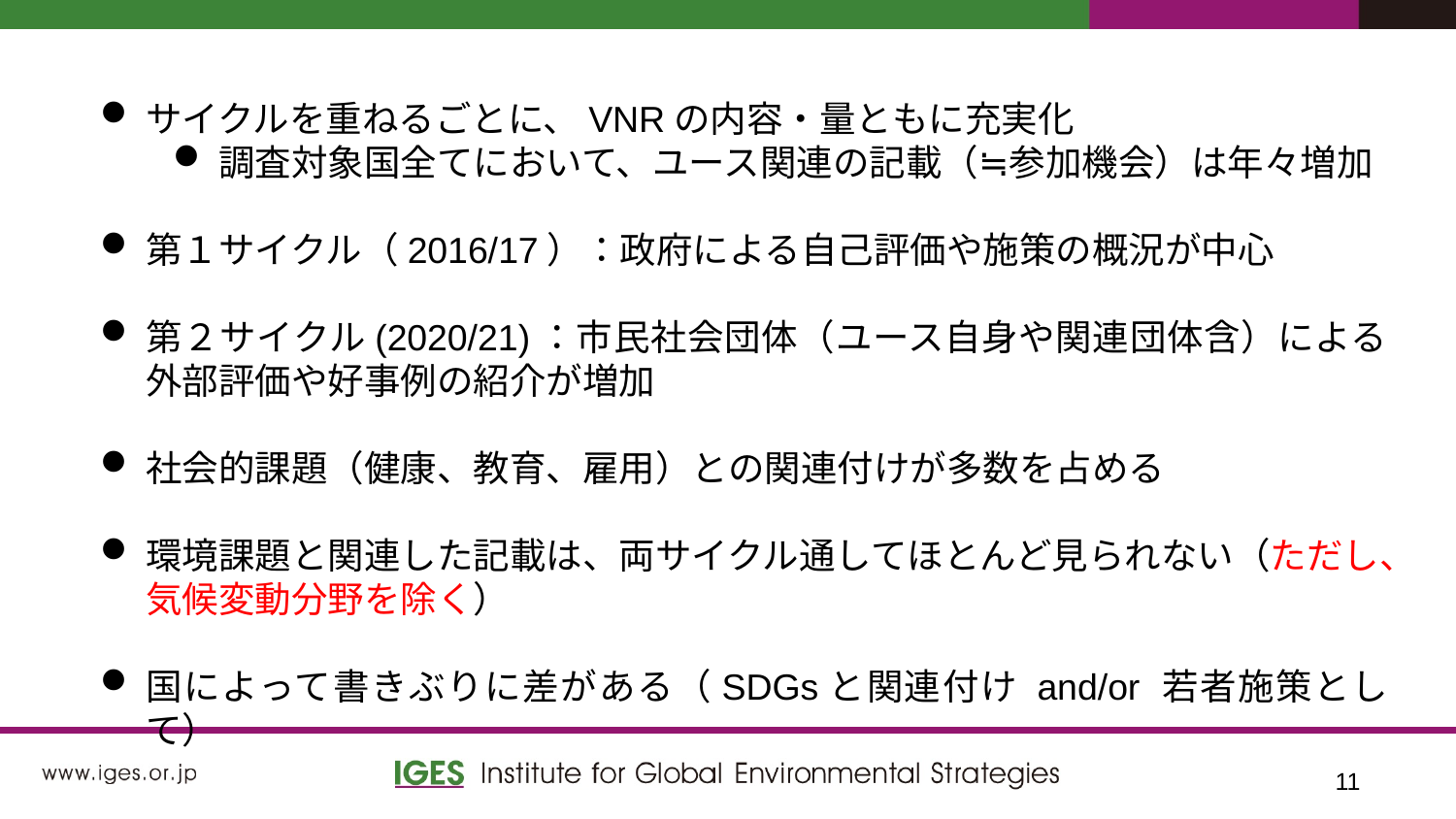

サイクルを重ねるごとに、VNRの内容・量ともに充実化
調査対象国全てにおいて、ユース関連の記載（≒参加機会）は年々増加

第１サイクル（2016/17）：政府による自己評価や施策の概況が中心

第２サイクル(2020/21)：市民社会団体（ユース自身や関連団体含）による外部評価や好事例の紹介が増加

社会的課題（健康、教育、雇用）との関連付けが多数を占める

環境課題と関連した記載は、両サイクル通してほとんど見られない（ただし、気候変動分野を除く）

国によって書きぶりに差がある（SDGsと関連付け and/or 若者施策として）
11